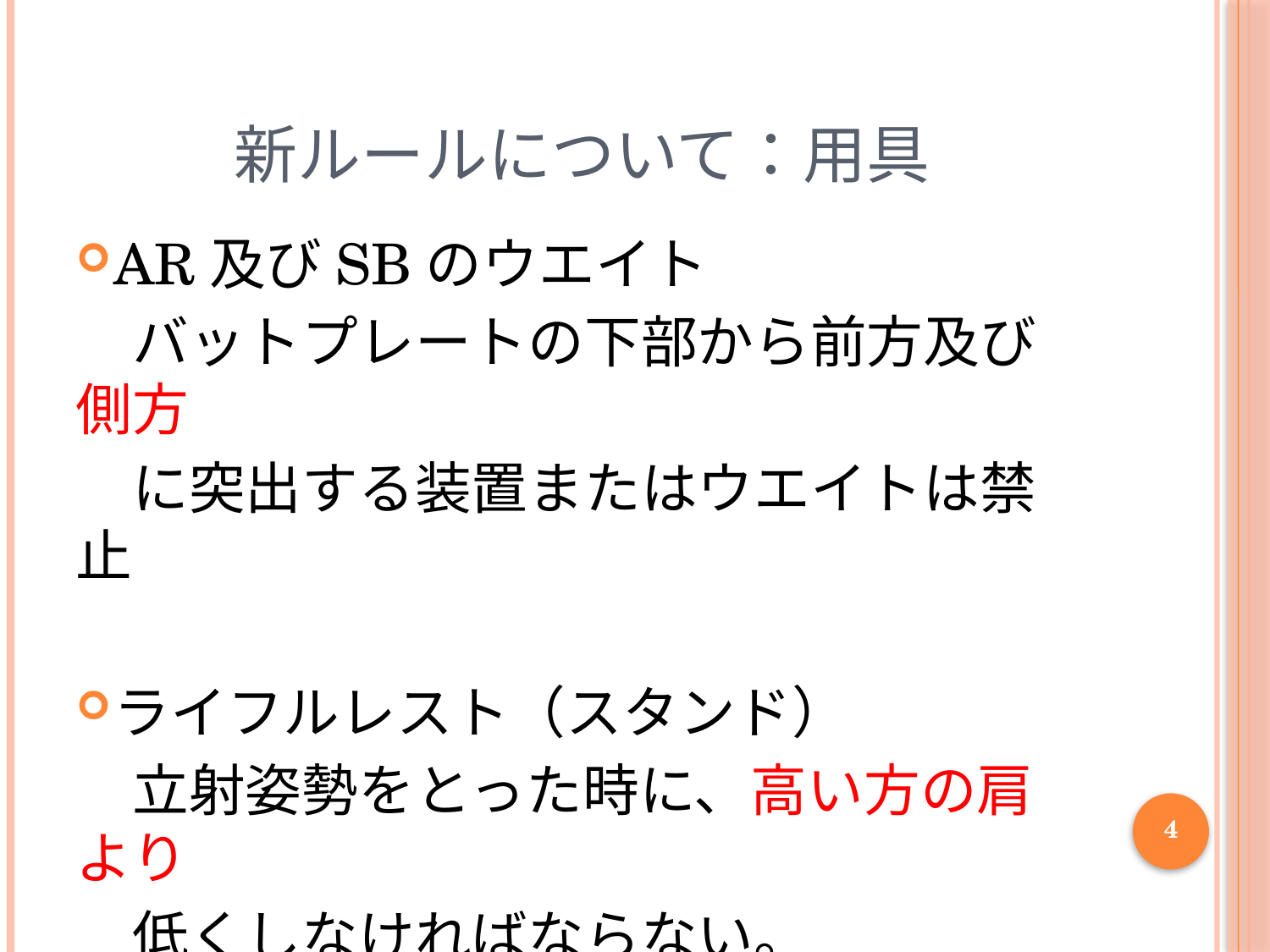

# 新ルールについて：用具
AR及びSBのウエイト
　バットプレートの下部から前方及び側方
　に突出する装置またはウエイトは禁止

ライフルレスト（スタンド）
　立射姿勢をとった時に、高い方の肩より
　低くしなければならない。

4